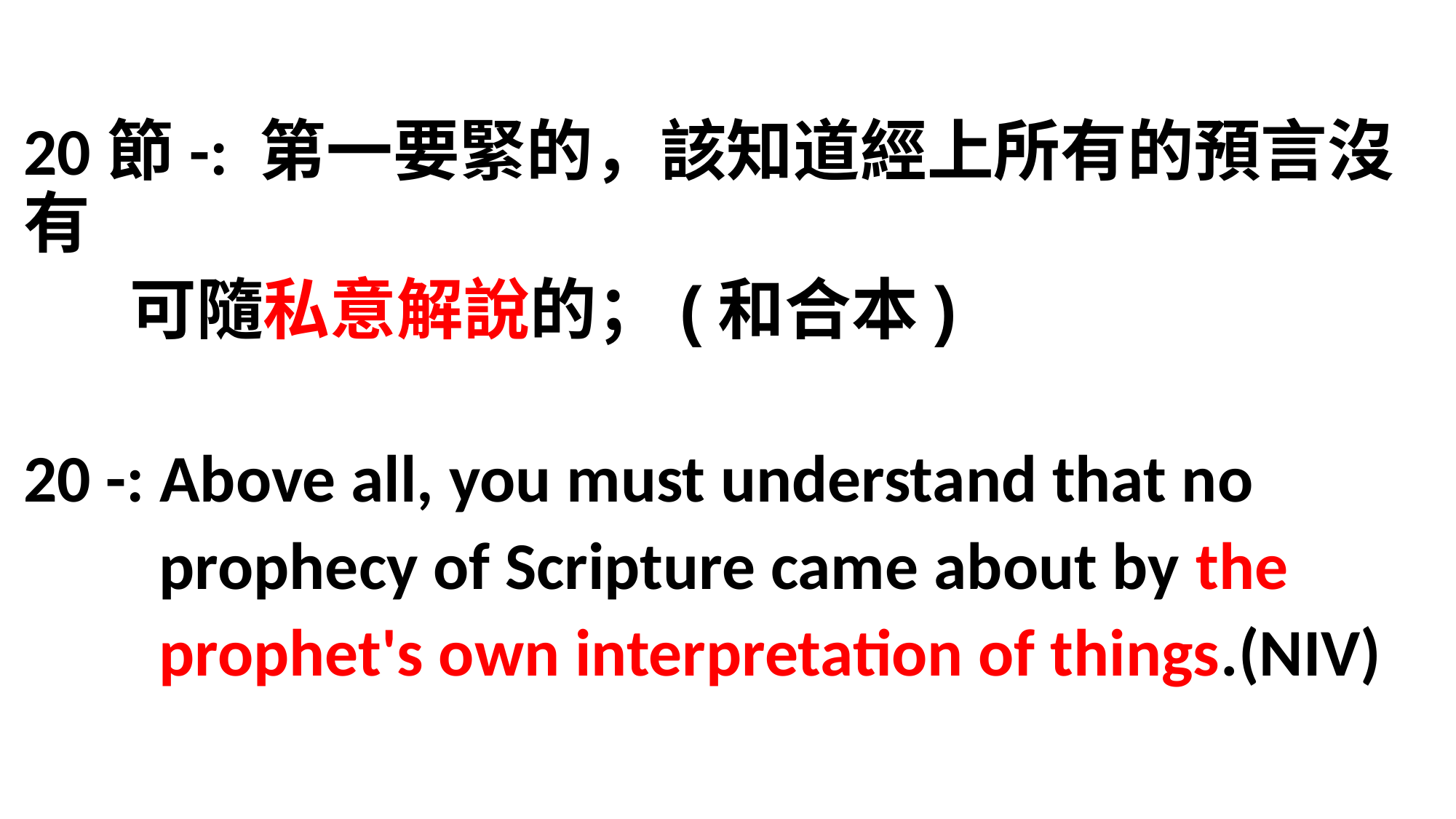

20節-: 第一要緊的，該知道經上所有的預言沒有
      可隨私意解說的；(和合本)

20 -: Above all, you must understand that no
         prophecy of Scripture came about by the
         prophet's own interpretation of things.(NIV)